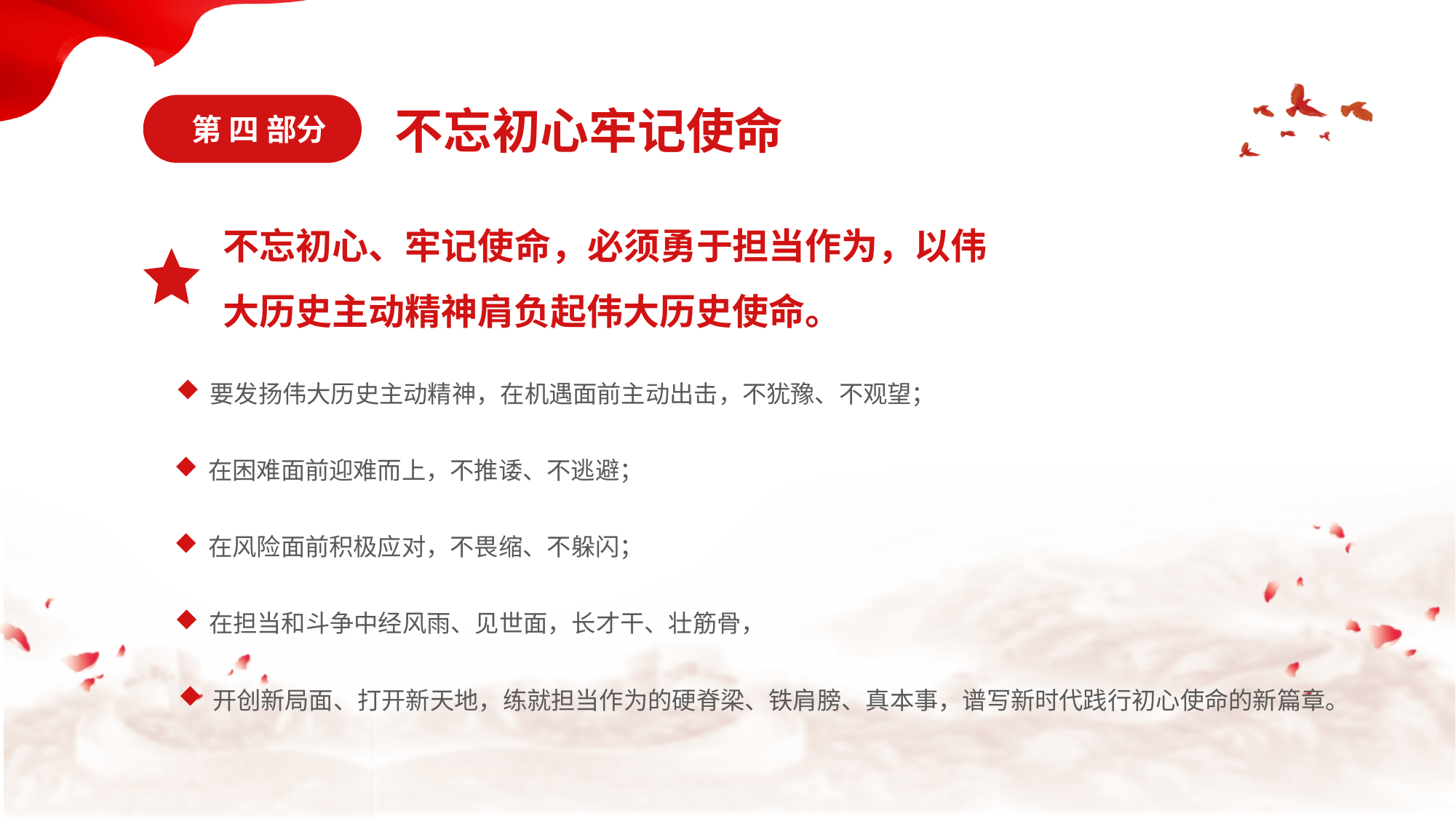

第 四 部分
不忘初心牢记使命
不忘初心、牢记使命，必须勇于担当作为，以伟大历史主动精神肩负起伟大历史使命。

要发扬伟大历史主动精神，在机遇面前主动出击，不犹豫、不观望；
在困难面前迎难而上，不推诿、不逃避；
在风险面前积极应对，不畏缩、不躲闪；
在担当和斗争中经风雨、见世面，长才干、壮筋骨，
开创新局面、打开新天地，练就担当作为的硬脊梁、铁肩膀、真本事，谱写新时代践行初心使命的新篇章。